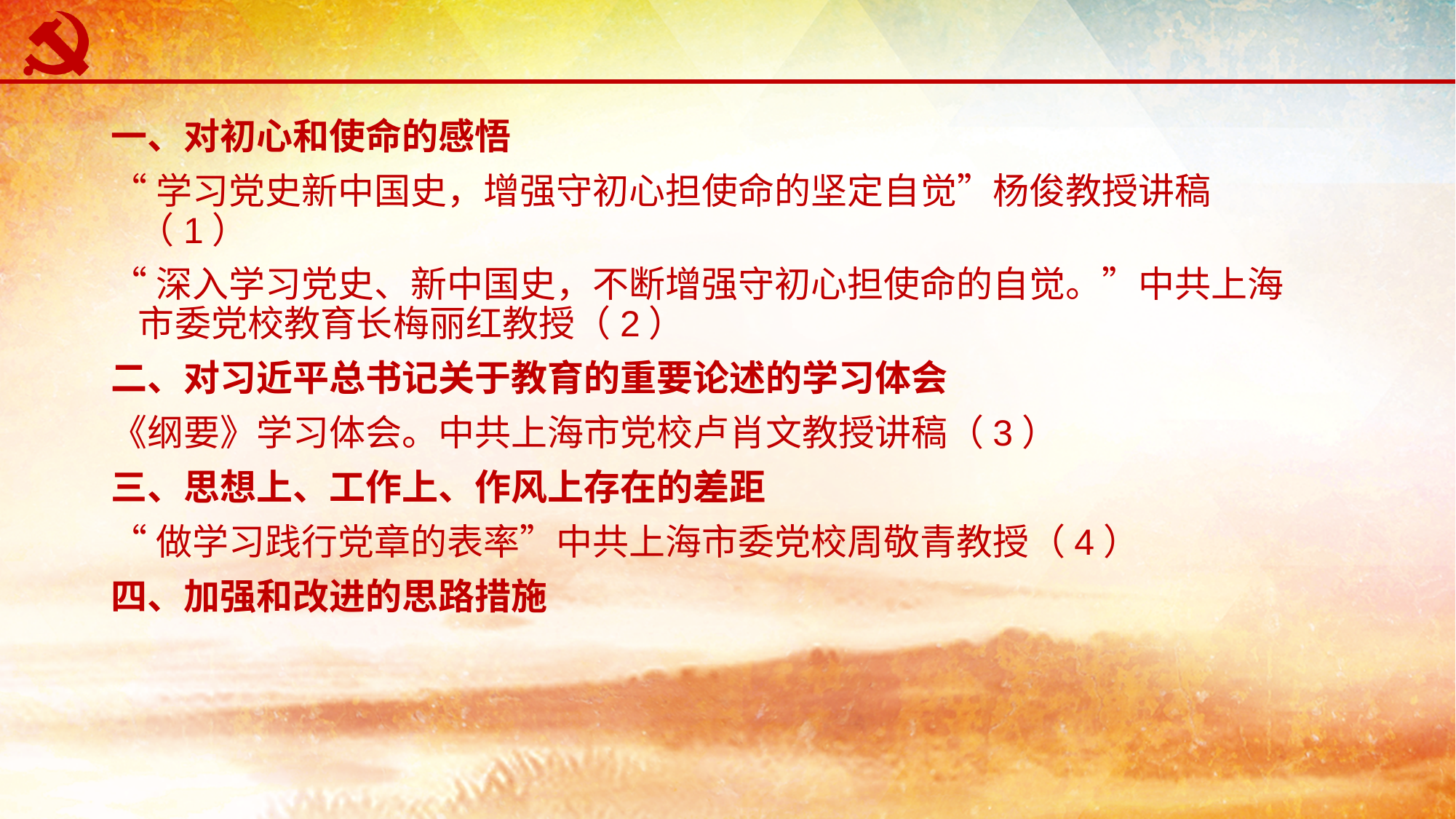

#
一、对初心和使命的感悟
“学习党史新中国史，增强守初心担使命的坚定自觉”杨俊教授讲稿（1）
“深入学习党史、新中国史，不断增强守初心担使命的自觉。”中共上海市委党校教育长梅丽红教授（2）
二、对习近平总书记关于教育的重要论述的学习体会
《纲要》学习体会。中共上海市党校卢肖文教授讲稿（3）
三、思想上、工作上、作风上存在的差距
“做学习践行党章的表率”中共上海市委党校周敬青教授（4）
四、加强和改进的思路措施